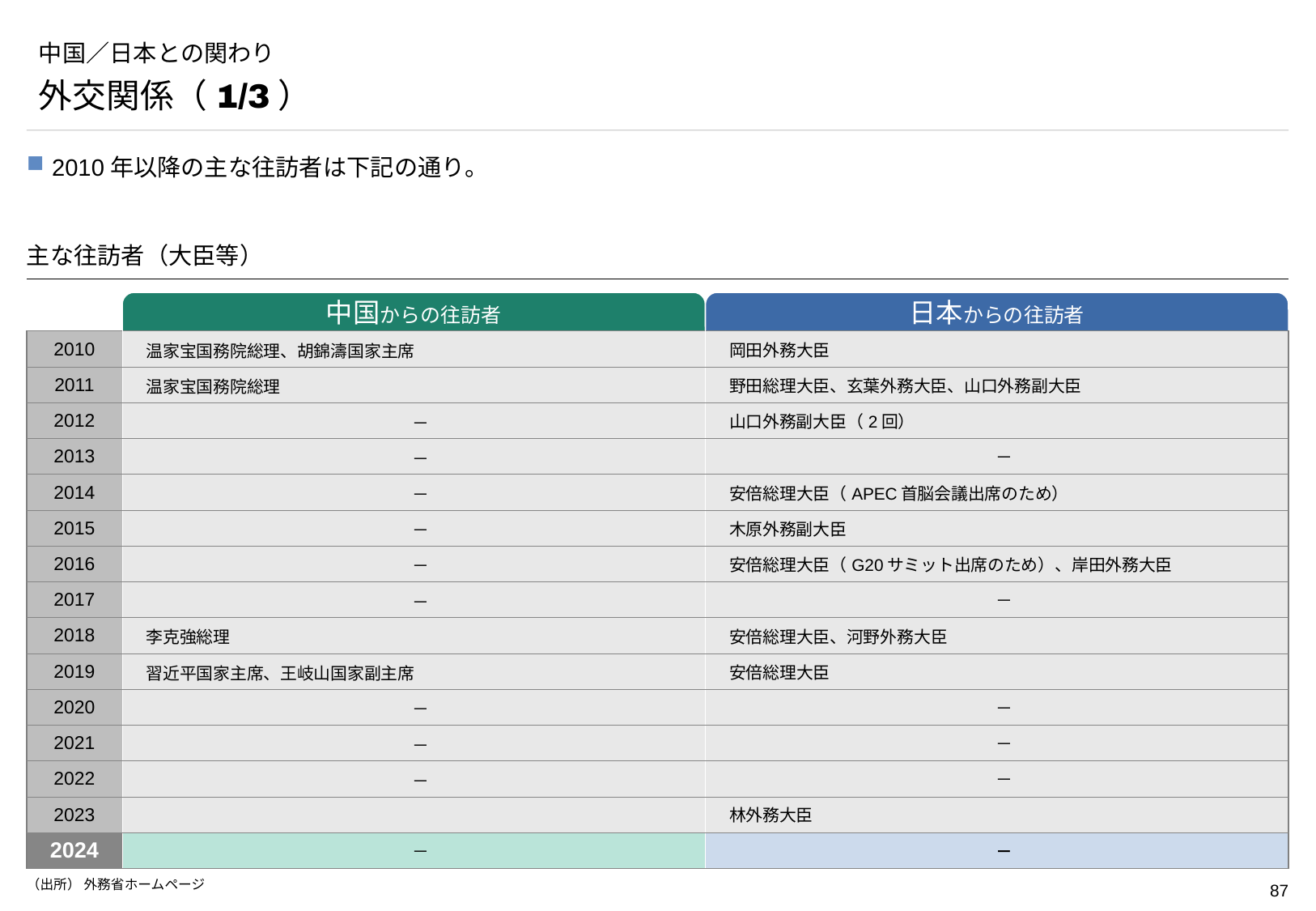

# 中国／日本との関わり
外交関係（1/3）
2010年以降の主な往訪者は下記の通り。
主な往訪者（大臣等）
中国からの往訪者
日本からの往訪者
| 2010 | 温家宝国務院総理、胡錦濤国家主席 | 岡田外務大臣 |
| --- | --- | --- |
| 2011 | 温家宝国務院総理 | 野田総理大臣、玄葉外務大臣、山口外務副大臣 |
| 2012 | － | 山口外務副大臣（2回） |
| 2013 | － | － |
| 2014 | － | 安倍総理大臣（APEC首脳会議出席のため） |
| 2015 | － | 木原外務副大臣 |
| 2016 | － | 安倍総理大臣（G20サミット出席のため）、岸田外務大臣 |
| 2017 | － | － |
| 2018 | 李克強総理 | 安倍総理大臣、河野外務大臣 |
| 2019 | 習近平国家主席、王岐山国家副主席 | 安倍総理大臣 |
| 2020 | － | － |
| 2021 | － | － |
| 2022 | － | － |
| 2023 |  | 林外務大臣 |
| 2024 | － | － |
（出所） 外務省ホームページ